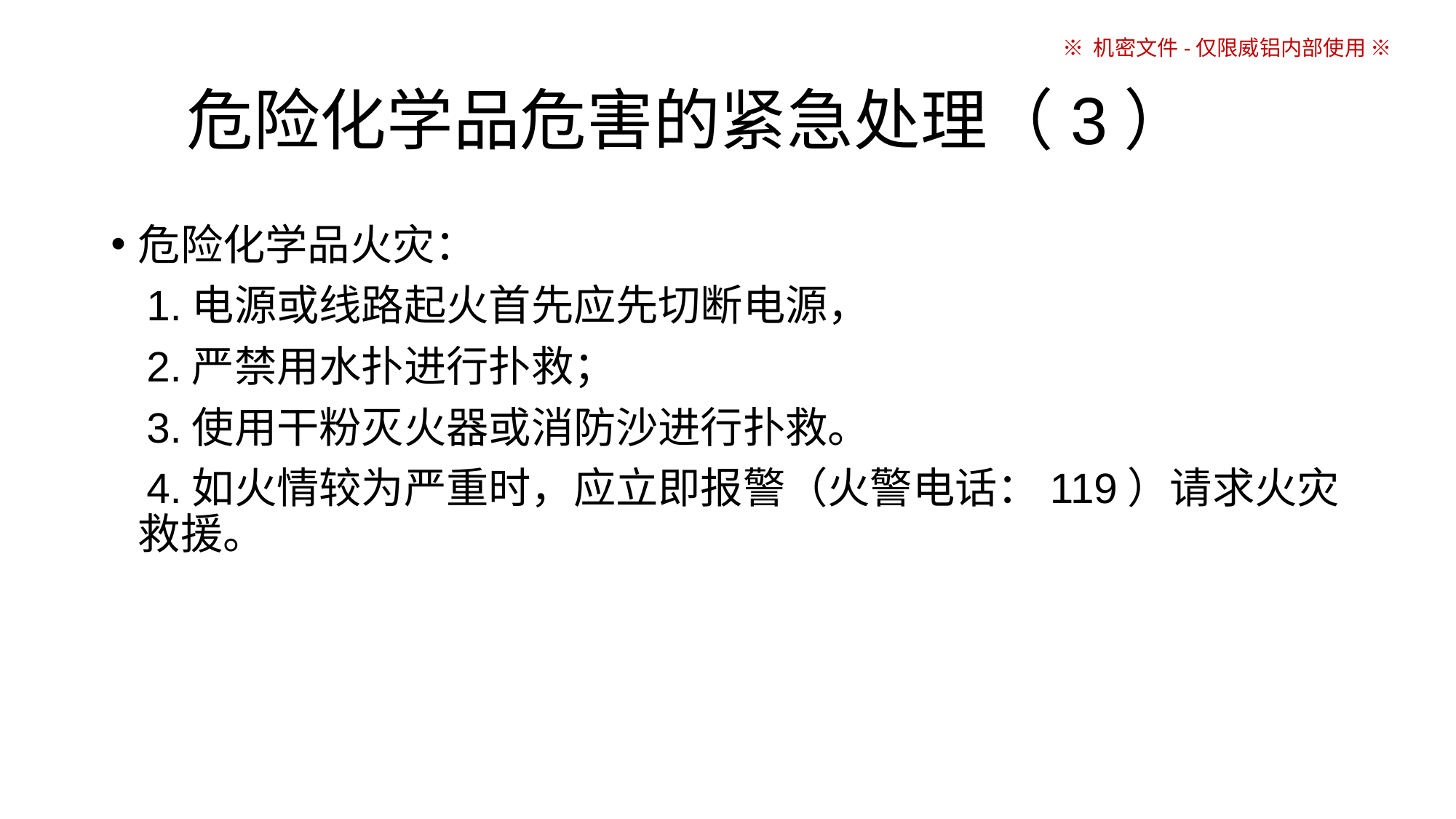

# 危险化学品危害的紧急处理（3）
危险化学品火灾：
   1.电源或线路起火首先应先切断电源，
   2.严禁用水扑进行扑救；
   3.使用干粉灭火器或消防沙进行扑救。
   4.如火情较为严重时，应立即报警（火警电话：119）请求火灾救援。